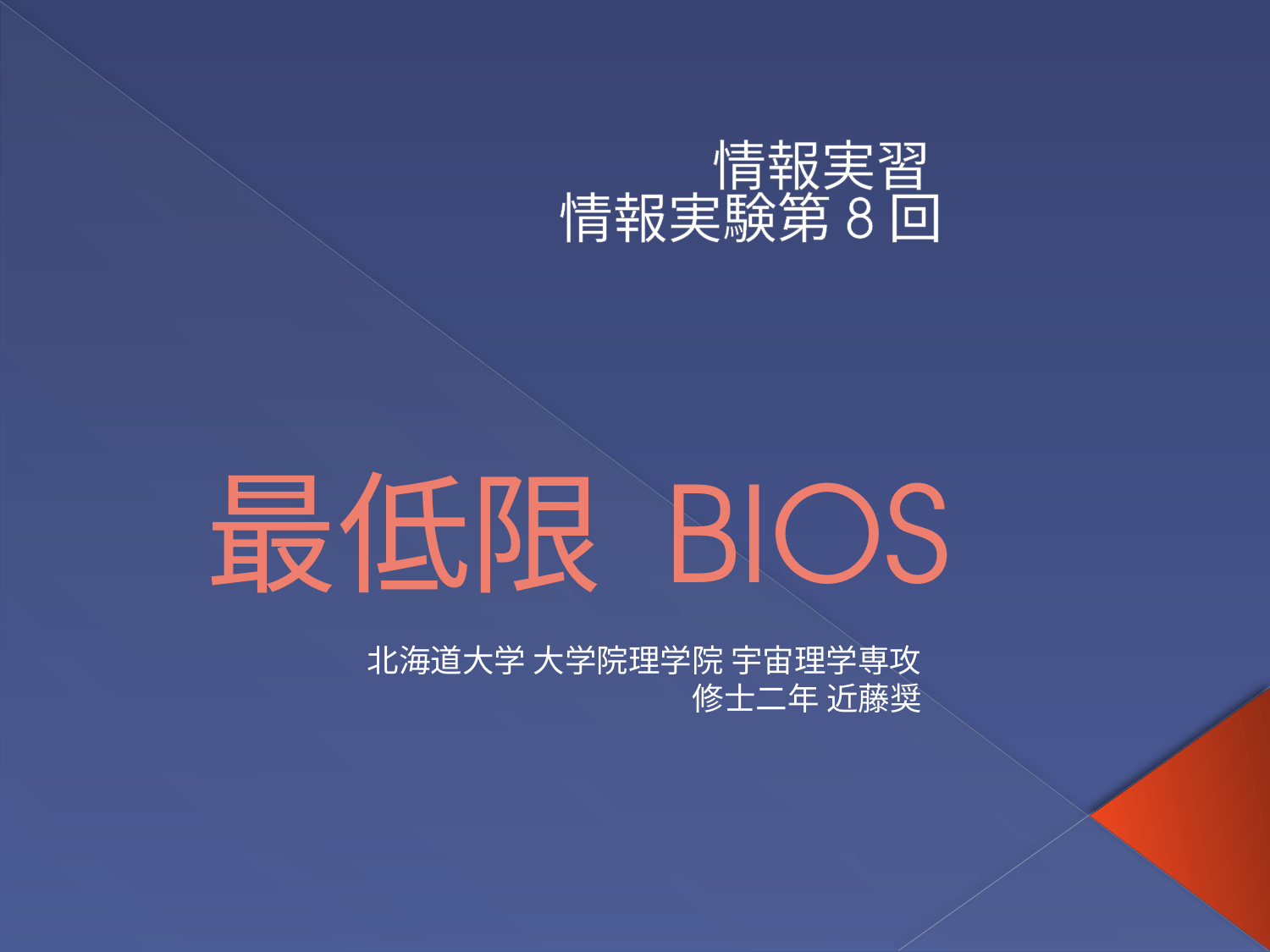

情報実習
情報実験第8回
# 最低限 BIOS
北海道大学 大学院理学院 宇宙理学専攻
修士二年 近藤奨